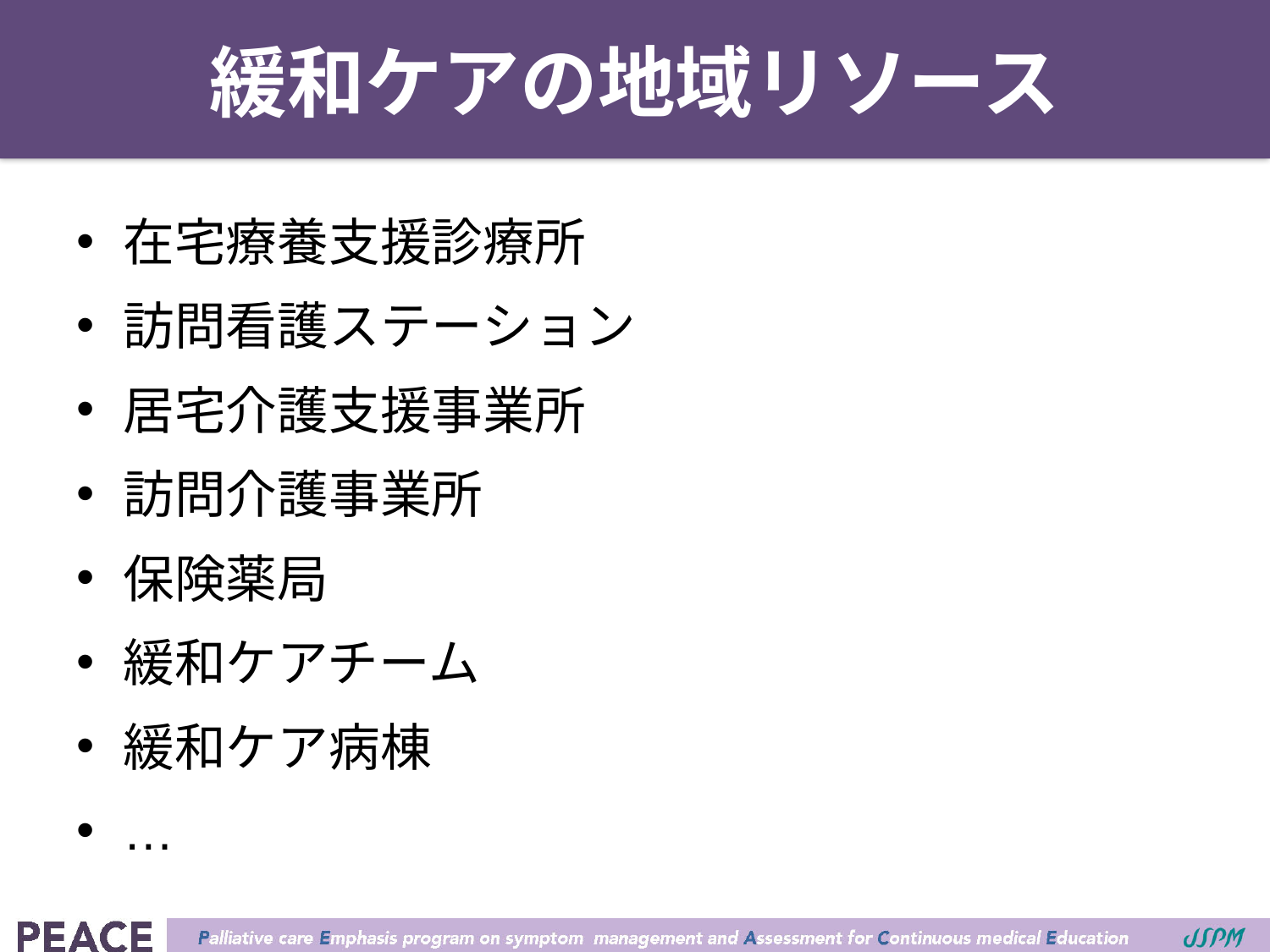

# 緩和ケアの地域リソース
在宅療養支援診療所
訪問看護ステーション
居宅介護支援事業所
訪問介護事業所
保険薬局
緩和ケアチーム
緩和ケア病棟
…